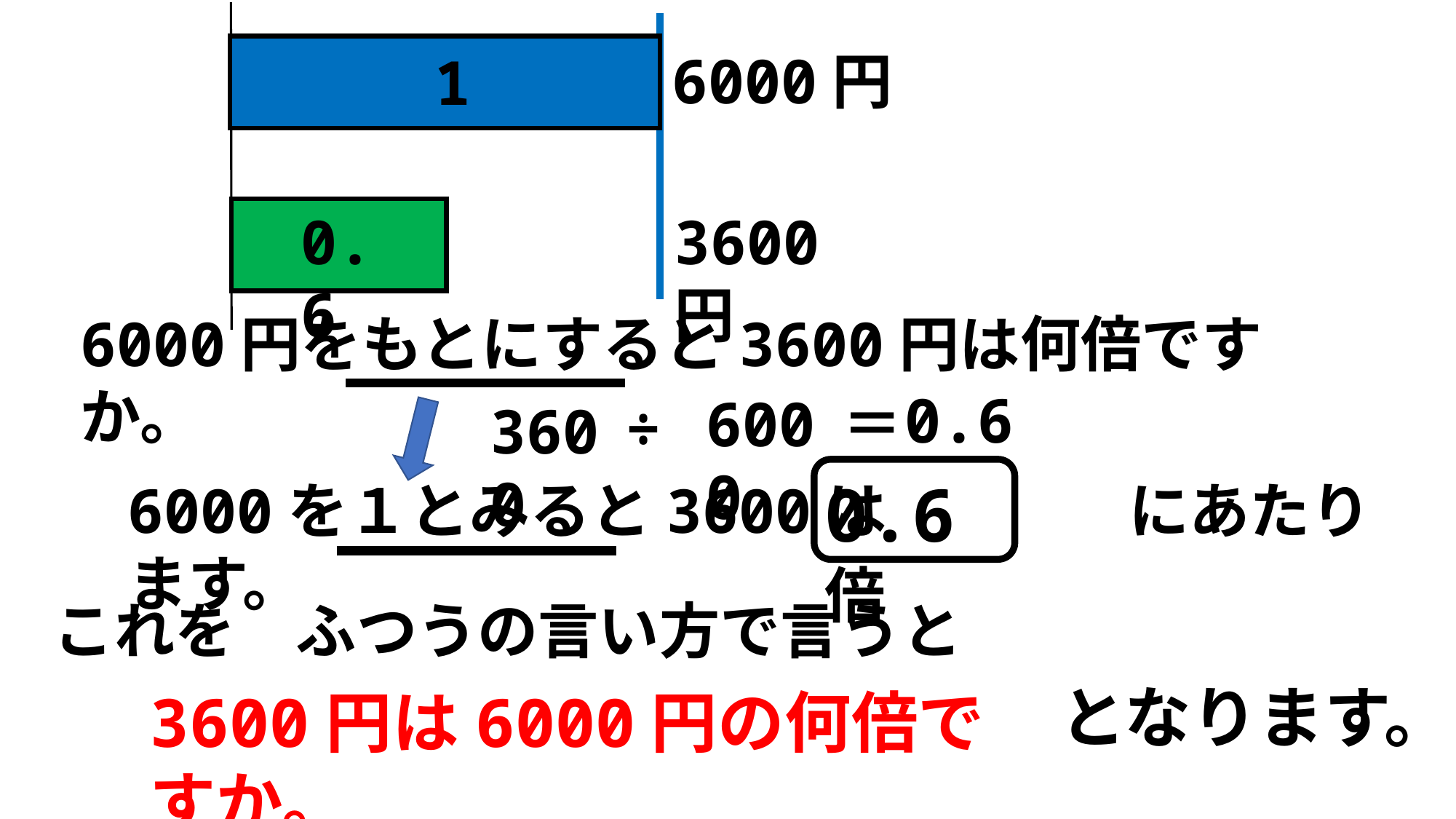

1
6000円
1

0.6
3600円
6000円をもとにすると3600円は何倍ですか。
0.6
6000
＝
÷
3600

0.6倍
6000を１とみると3600は　　　　にあたります。
これを　ふつうの言い方で言うと
となります。
3600円は6000円の何倍ですか。